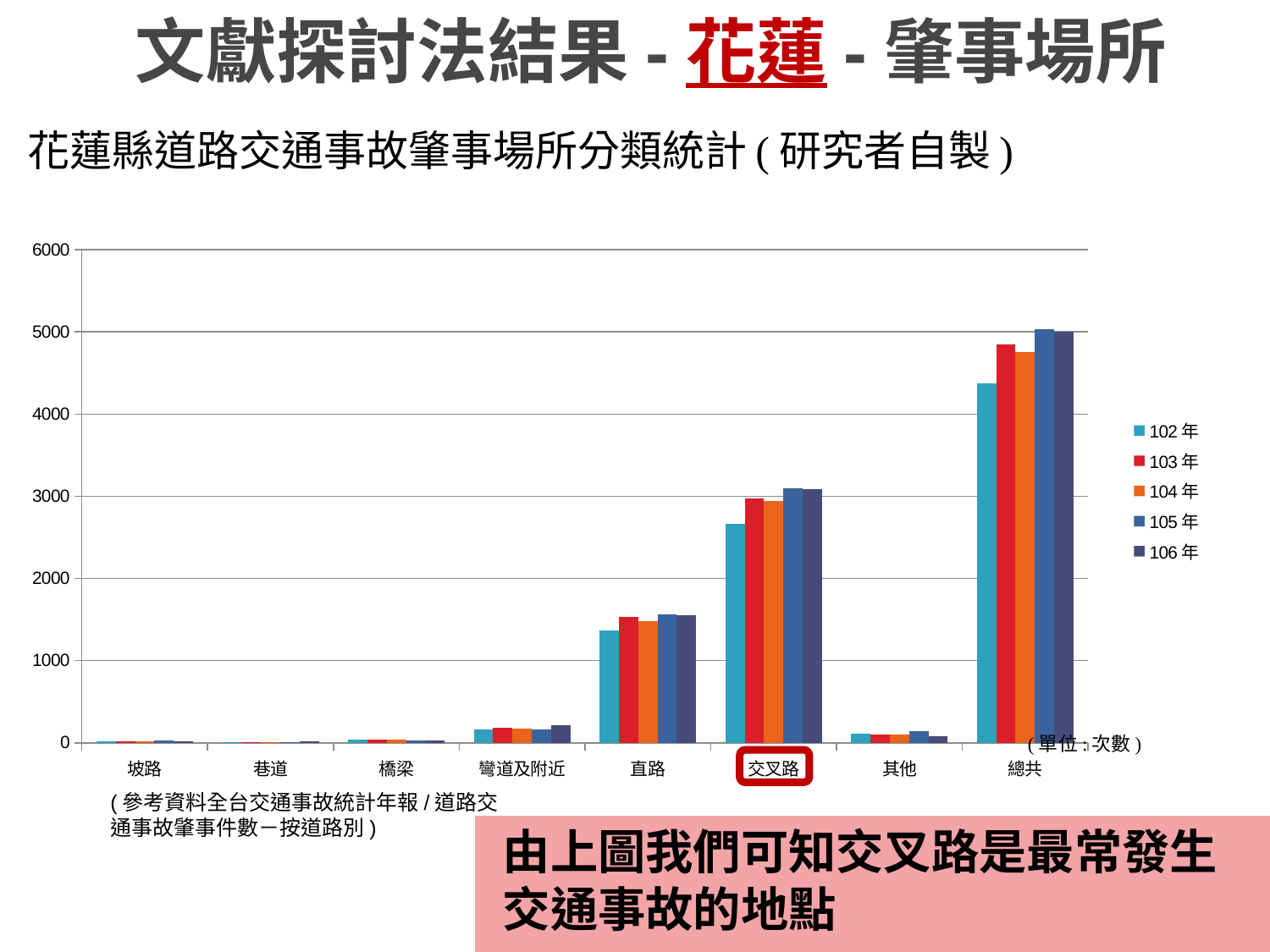

# 文獻探討法結果-花蓮-肇事場所

### Chart

| Category | 102年 | 103年 | 104年 | 105年 | 106年 |
|---|---|---|---|---|---|
| 坡路 | 21.0 | 16.0 | 17.0 | 28.0 | 16.0 |
| 巷道 | 7.0 | 12.0 | 10.0 | 9.0 | 20.0 |
| 橋梁 | 38.0 | 41.0 | 35.0 | 30.0 | 28.0 |
| 彎道及附近 | 158.0 | 182.0 | 172.0 | 158.0 | 216.0 |
| 直路 | 1371.0 | 1533.0 | 1478.0 | 1565.0 | 1552.0 |
| 交叉路 | 2669.0 | 2970.0 | 2947.0 | 3101.0 | 3091.0 |
| 其他 | 106.0 | 97.0 | 99.0 | 142.0 | 81.0 |
| 總共 | 4370.0 | 4851.0 | 4758.0 | 5033.0 | 5004.0 |

(參考資料全台交通事故統計年報/道路交通事故肇事件數－按道路別)
由上圖我們可知交叉路是最常發生交通事故的地點